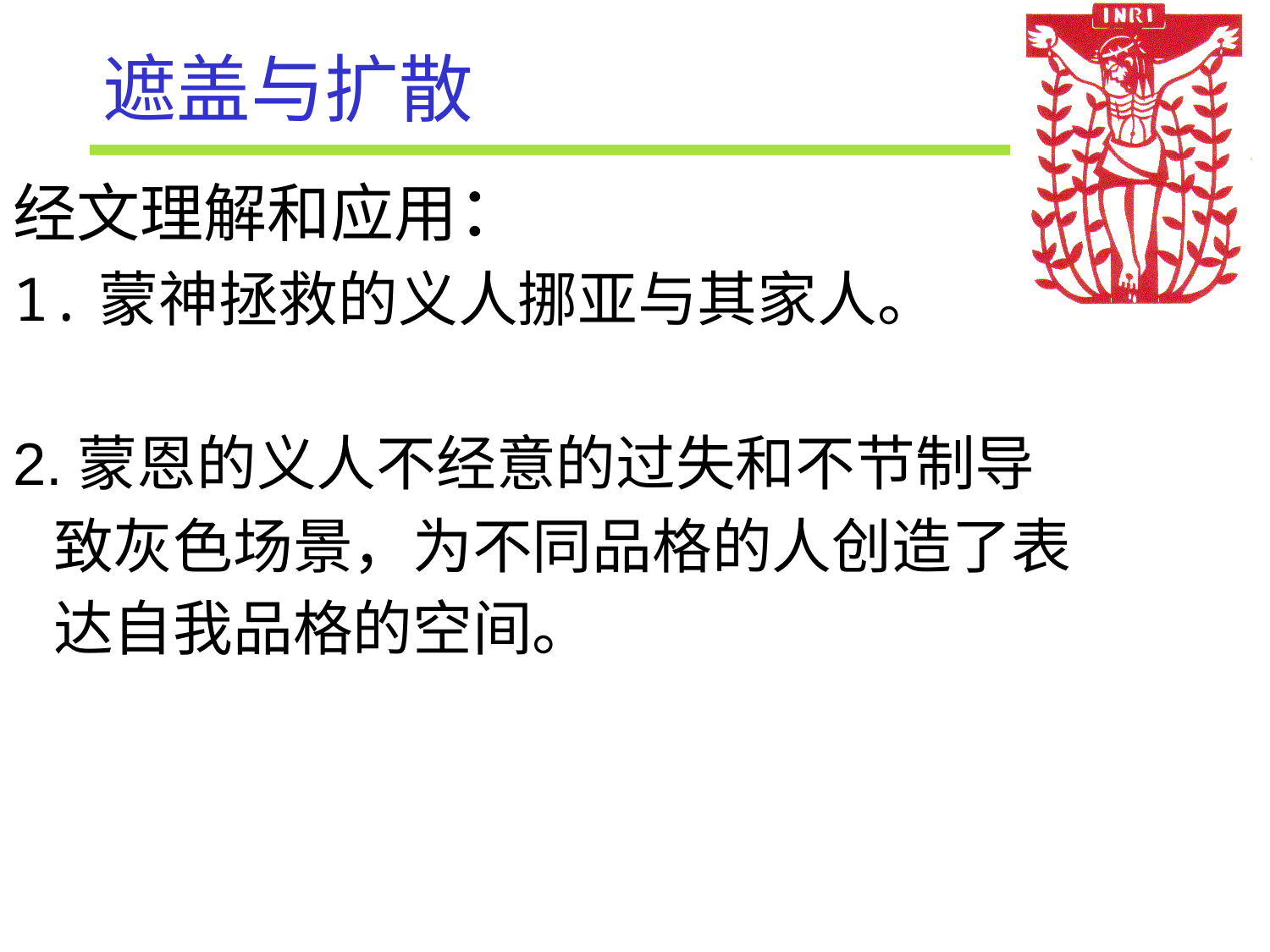

# 遮盖与扩散
经文理解和应用：
1.蒙神拯救的义人挪亚与其家人。

2.蒙恩的义人不经意的过失和不节制导
  致灰色场景，为不同品格的人创造了表
  达自我品格的空间。